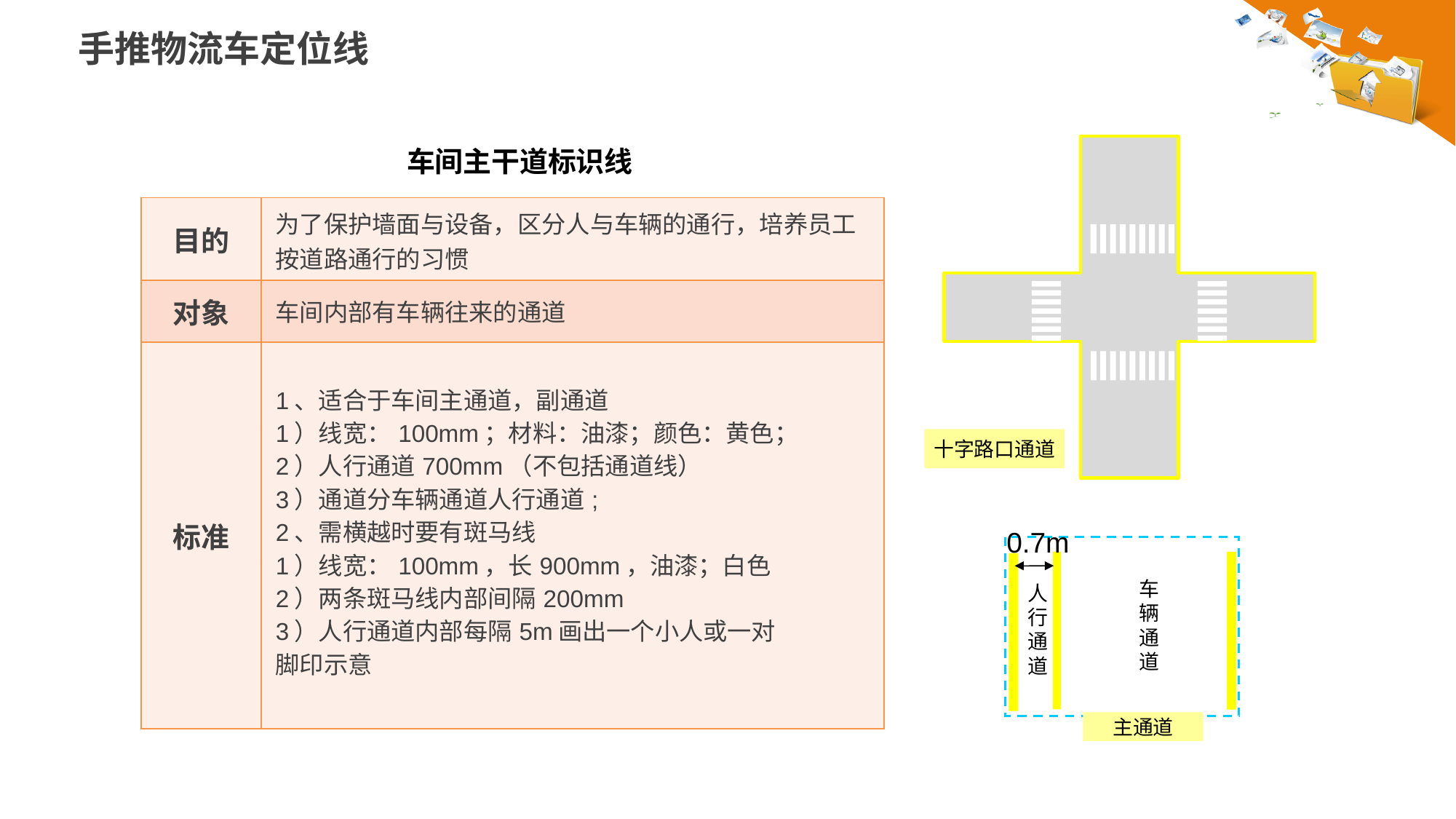

手推物流车定位线

十字路口通道
0.7m

车辆通道
人行通道

主通道
车间主干道标识线
| 目的 | 为了保护墙面与设备，区分人与车辆的通行，培养员工按道路通行的习惯 |
| --- | --- |
| 对象 | 车间内部有车辆往来的通道 |
| 标准 | 1、适合于车间主通道，副通道 1）线宽：100mm；材料：油漆；颜色：黄色； 2）人行通道700mm（不包括通道线） 3）通道分车辆通道人行通道; 2、需横越时要有斑马线 1）线宽：100mm，长900mm，油漆；白色 2）两条斑马线内部间隔200mm 3）人行通道内部每隔5m画出一个小人或一对 脚印示意 |